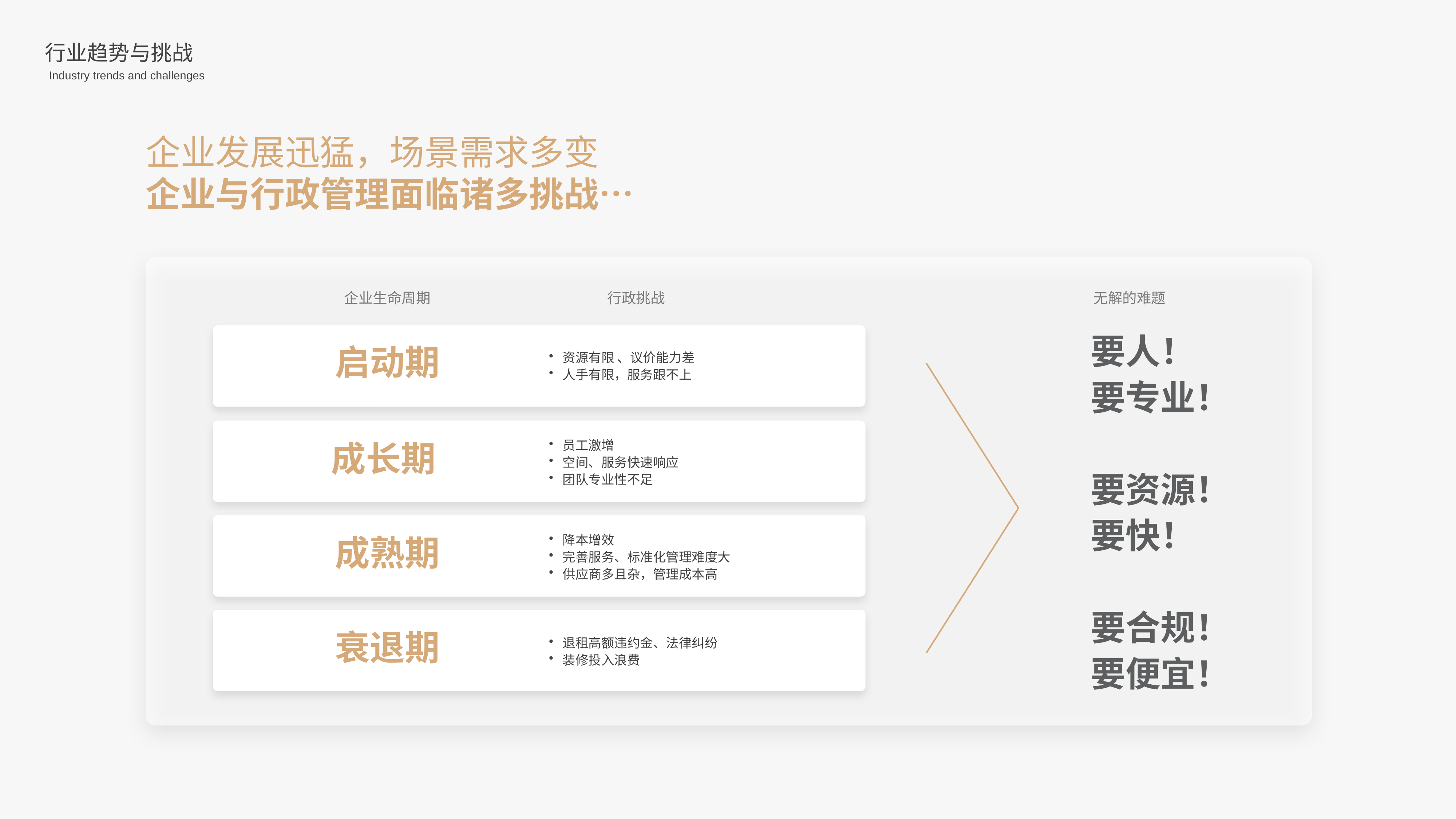

行业趋势与挑战
Industry trends and challenges
企业发展迅猛，场景需求多变
企业与行政管理面临诸多挑战…

企业生命周期
行政挑战
无解的难题

要人！
要专业！

要资源！
要快！

要合规！
要便宜！
启动期
资源有限 、议价能力差
人手有限，服务跟不上

员工激增
空间、服务快速响应
团队专业性不足
成长期

降本增效
完善服务、标准化管理难度大
供应商多且杂，管理成本高
成熟期

衰退期
退租高额违约金、法律纠纷
装修投入浪费